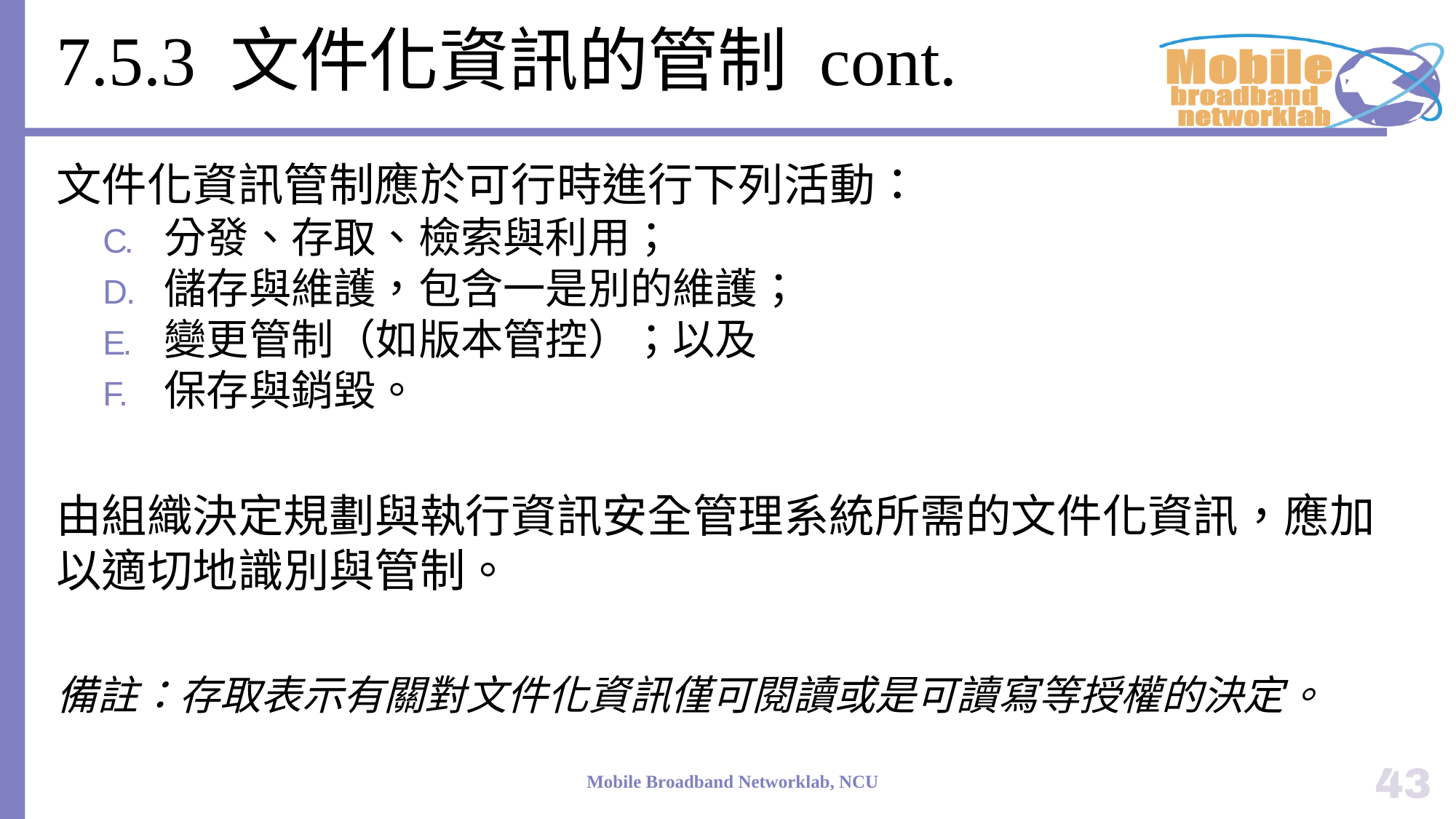

# 7.5.3 文件化資訊的管制 cont.
文件化資訊管制應於可行時進行下列活動：
分發、存取、檢索與利用；
儲存與維護，包含一是別的維護；
變更管制（如版本管控）；以及
保存與銷毀。

由組織決定規劃與執行資訊安全管理系統所需的文件化資訊，應加以適切地識別與管制。

備註：存取表示有關對文件化資訊僅可閱讀或是可讀寫等授權的決定。

43